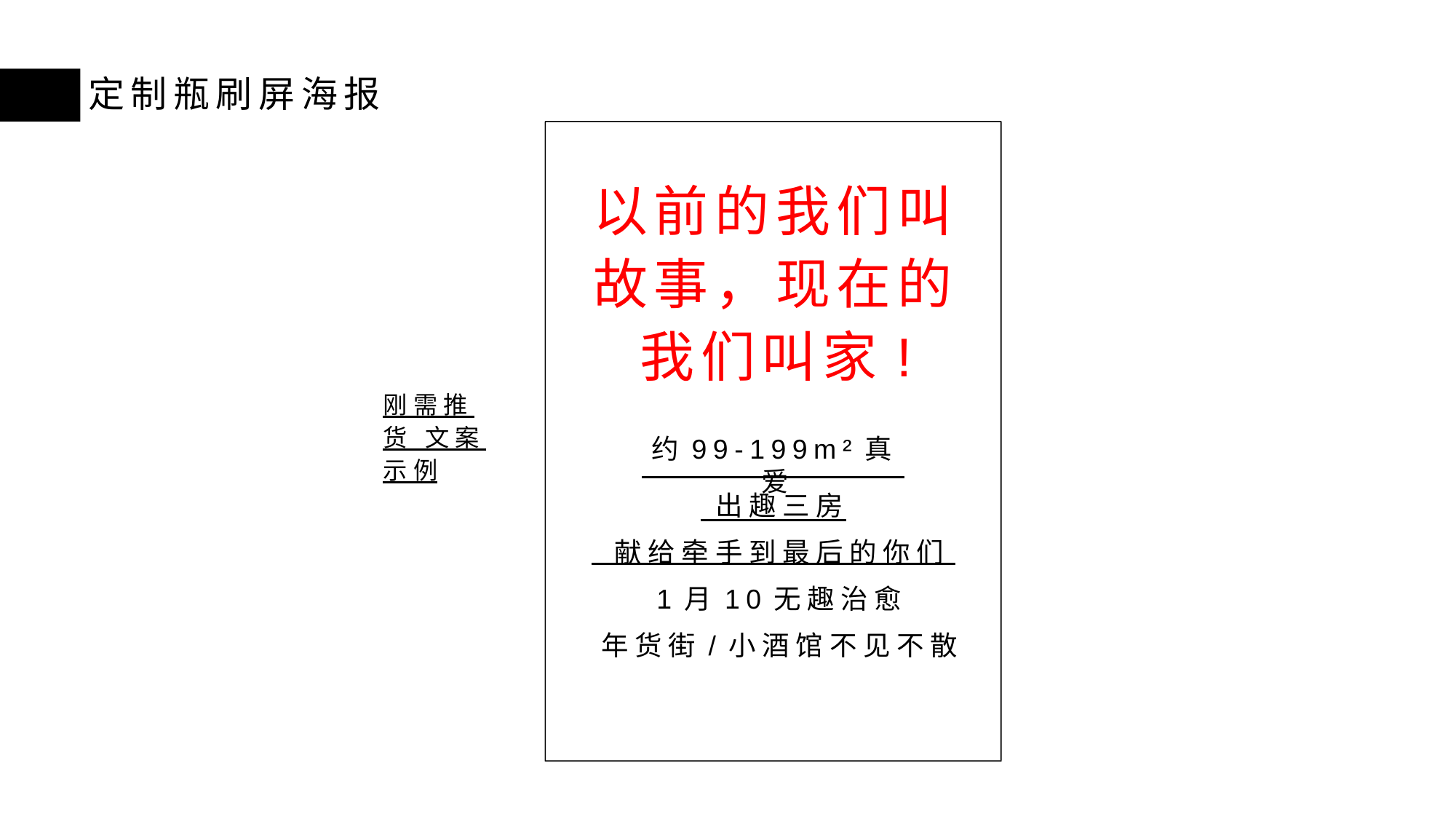

# 定制瓶刷屏海报

以前的我们叫 故事，现在的 我们叫家!
刚需推货 文案示例
约99-199m²真爱
出趣三房
献给牵手到最后的你们
1月10无趣治愈
年货街/小酒馆不见不散